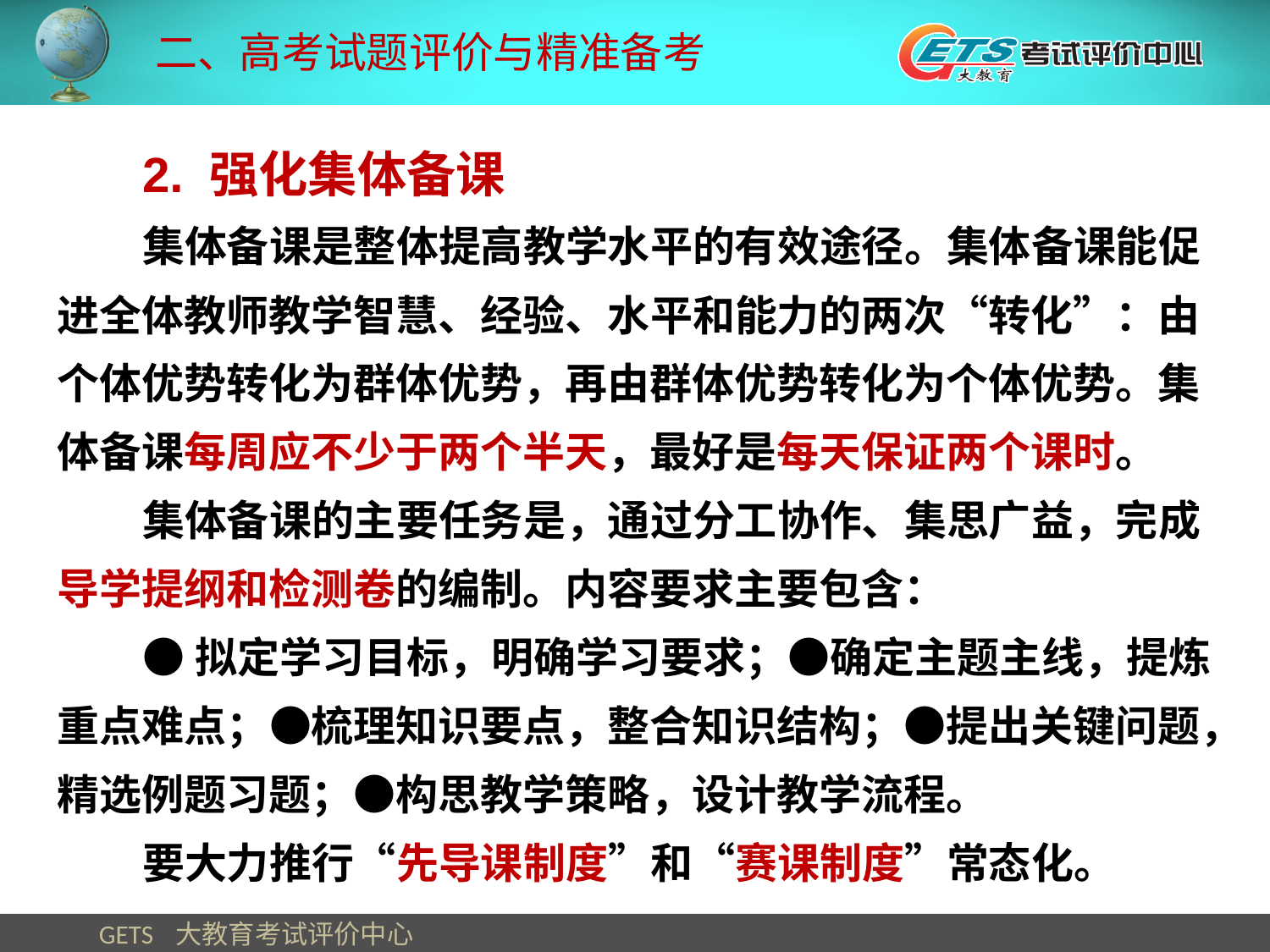

二、高考试题评价与精准备考
2. 强化集体备课
集体备课是整体提高教学水平的有效途径。集体备课能促进全体教师教学智慧、经验、水平和能力的两次“转化”：由个体优势转化为群体优势，再由群体优势转化为个体优势。集体备课每周应不少于两个半天，最好是每天保证两个课时。
集体备课的主要任务是，通过分工协作、集思广益，完成导学提纲和检测卷的编制。内容要求主要包含：
●拟定学习目标，明确学习要求；●确定主题主线，提炼重点难点；●梳理知识要点，整合知识结构；●提出关键问题，精选例题习题；●构思教学策略，设计教学流程。
要大力推行“先导课制度”和“赛课制度”常态化。